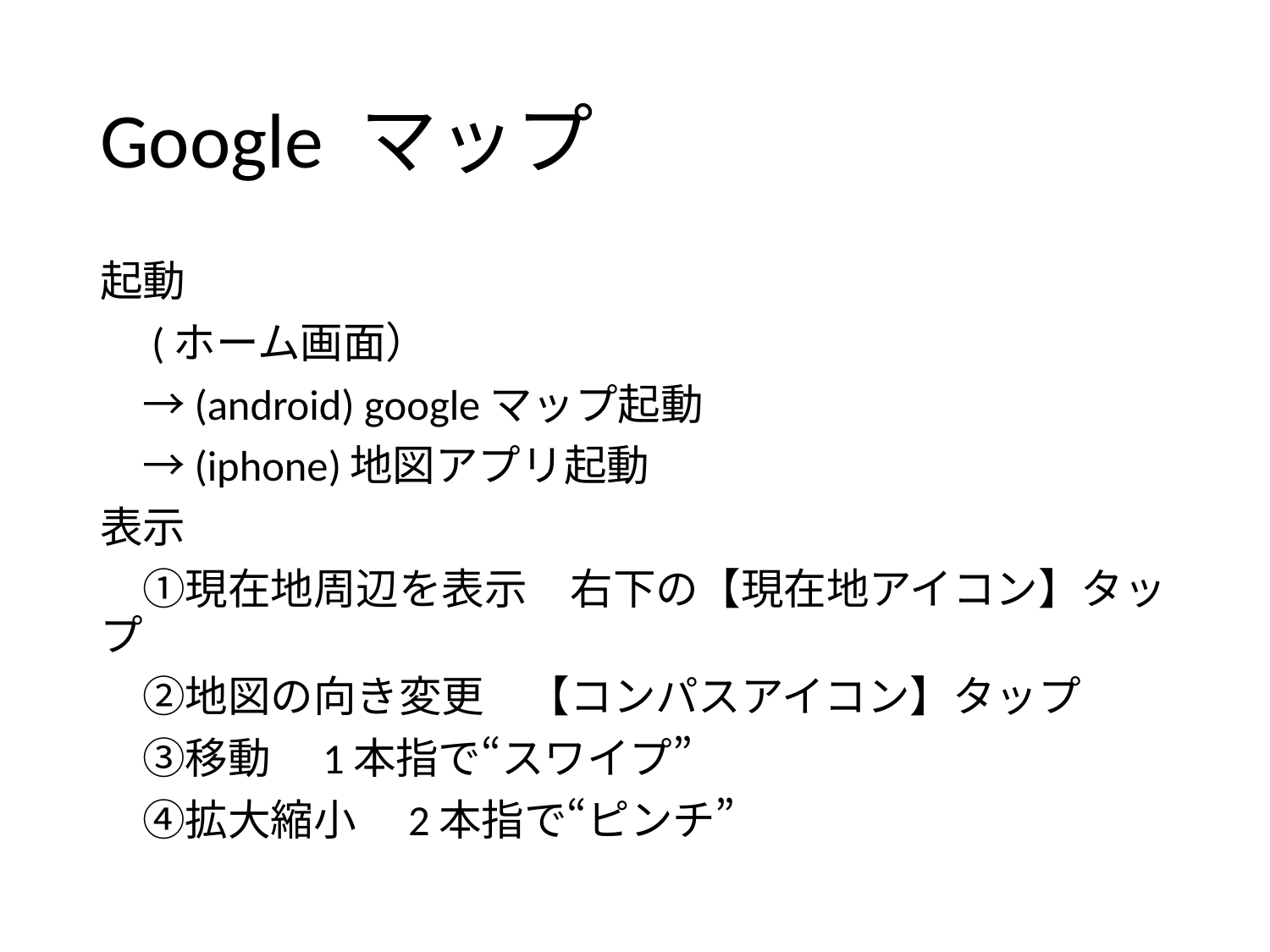

# Google マップ
起動
　(ホーム画面）
　→(android) googleマップ起動
　→(iphone)地図アプリ起動
表示
　①現在地周辺を表示　右下の【現在地アイコン】タップ
　②地図の向き変更　【コンパスアイコン】タップ
　③移動　1本指で“スワイプ”
　④拡大縮小　2本指で“ピンチ”